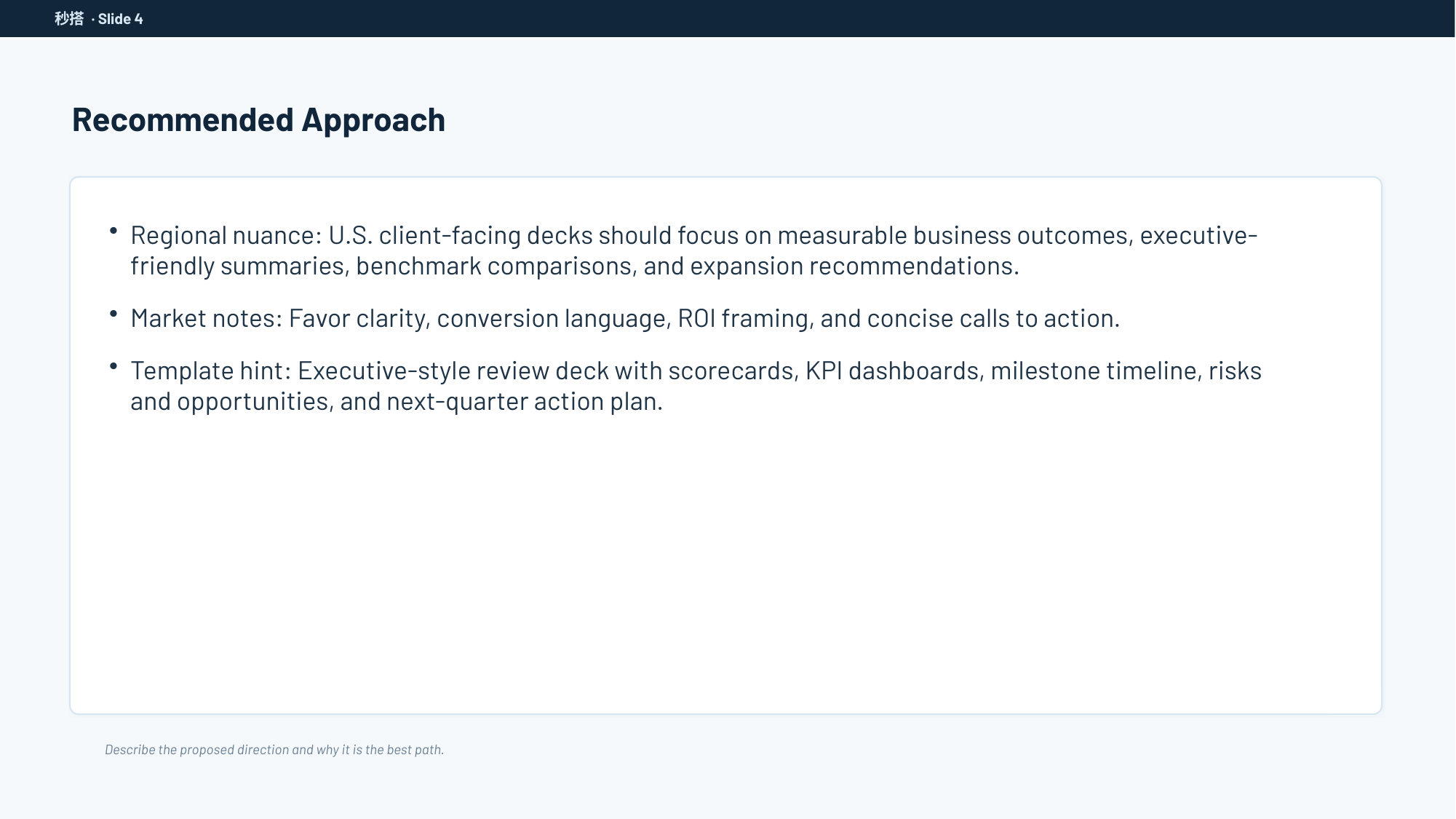

秒搭 · Slide 4
Recommended Approach

Regional nuance: U.S. client-facing decks should focus on measurable business outcomes, executive-friendly summaries, benchmark comparisons, and expansion recommendations.
Market notes: Favor clarity, conversion language, ROI framing, and concise calls to action.
Template hint: Executive-style review deck with scorecards, KPI dashboards, milestone timeline, risks and opportunities, and next-quarter action plan.
Describe the proposed direction and why it is the best path.